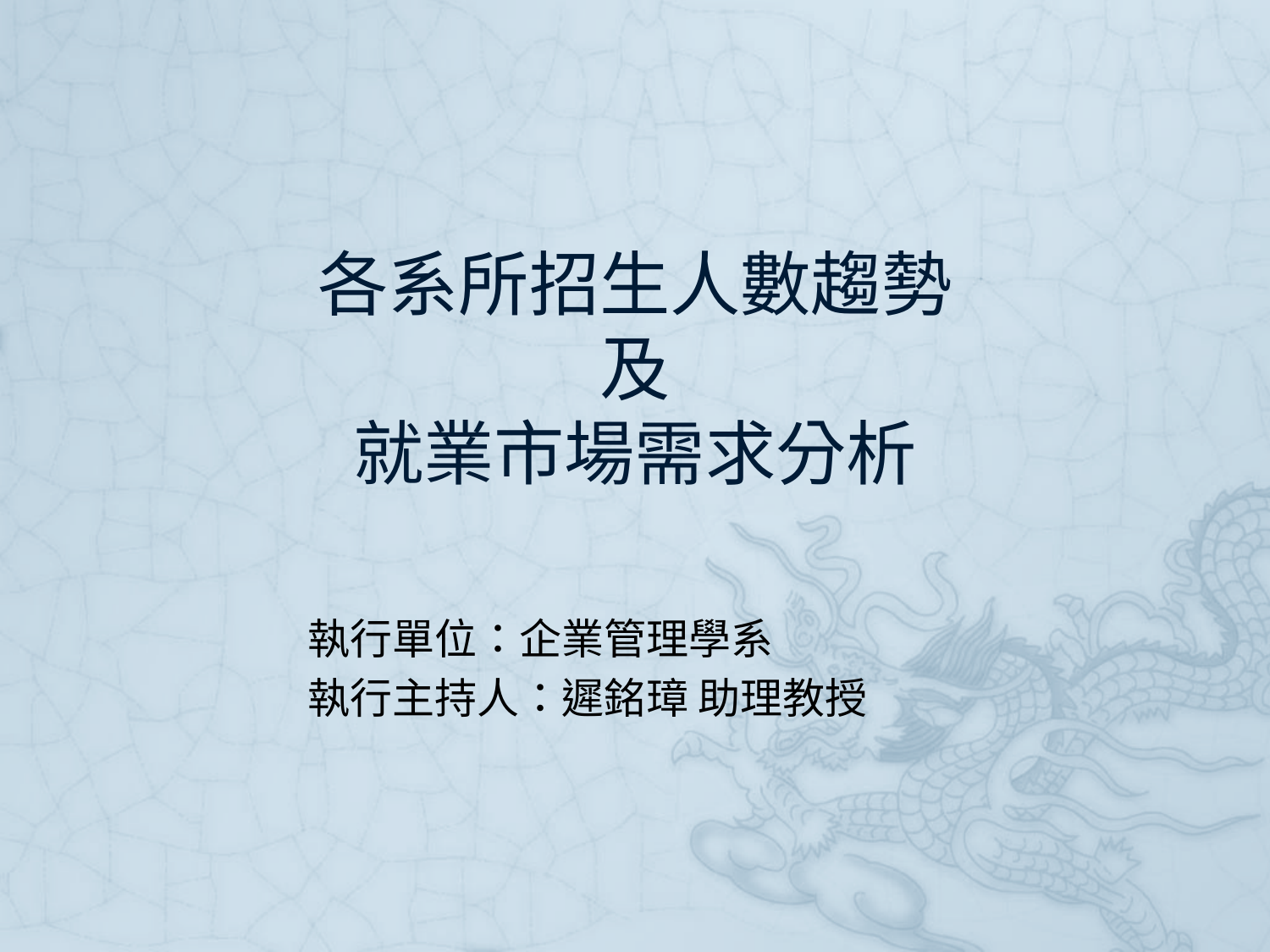

# 各系所招生人數趨勢 及 就業市場需求分析
執行單位：企業管理學系
執行主持人：遲銘璋 助理教授